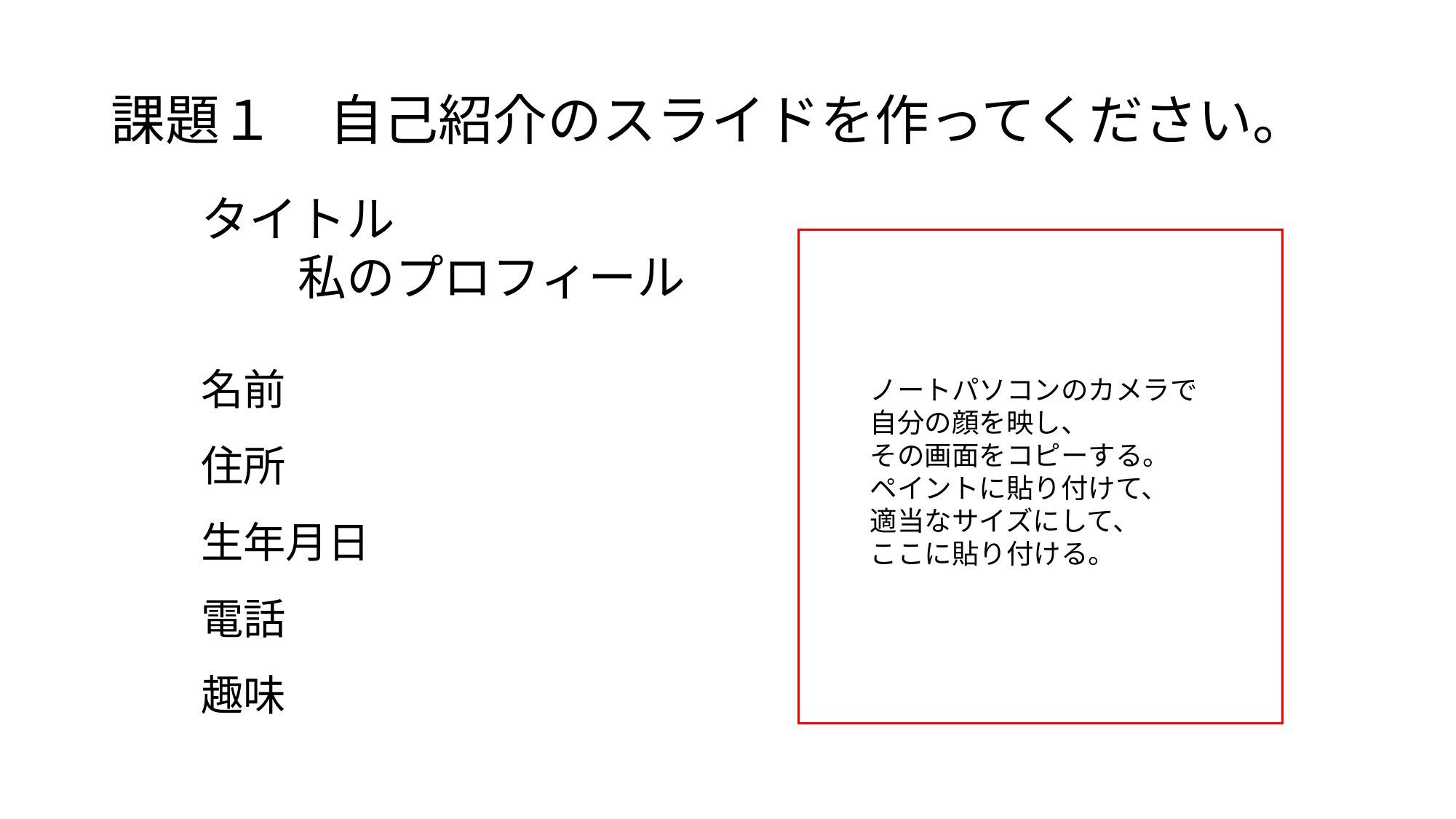

# 課題１　自己紹介のスライドを作ってください。
タイトル
　　私のプロフィール

名前
住所
生年月日
電話
趣味

ノートパソコンのカメラで
自分の顔を映し、
その画面をコピーする。
ペイントに貼り付けて、
適当なサイズにして、
ここに貼り付ける。